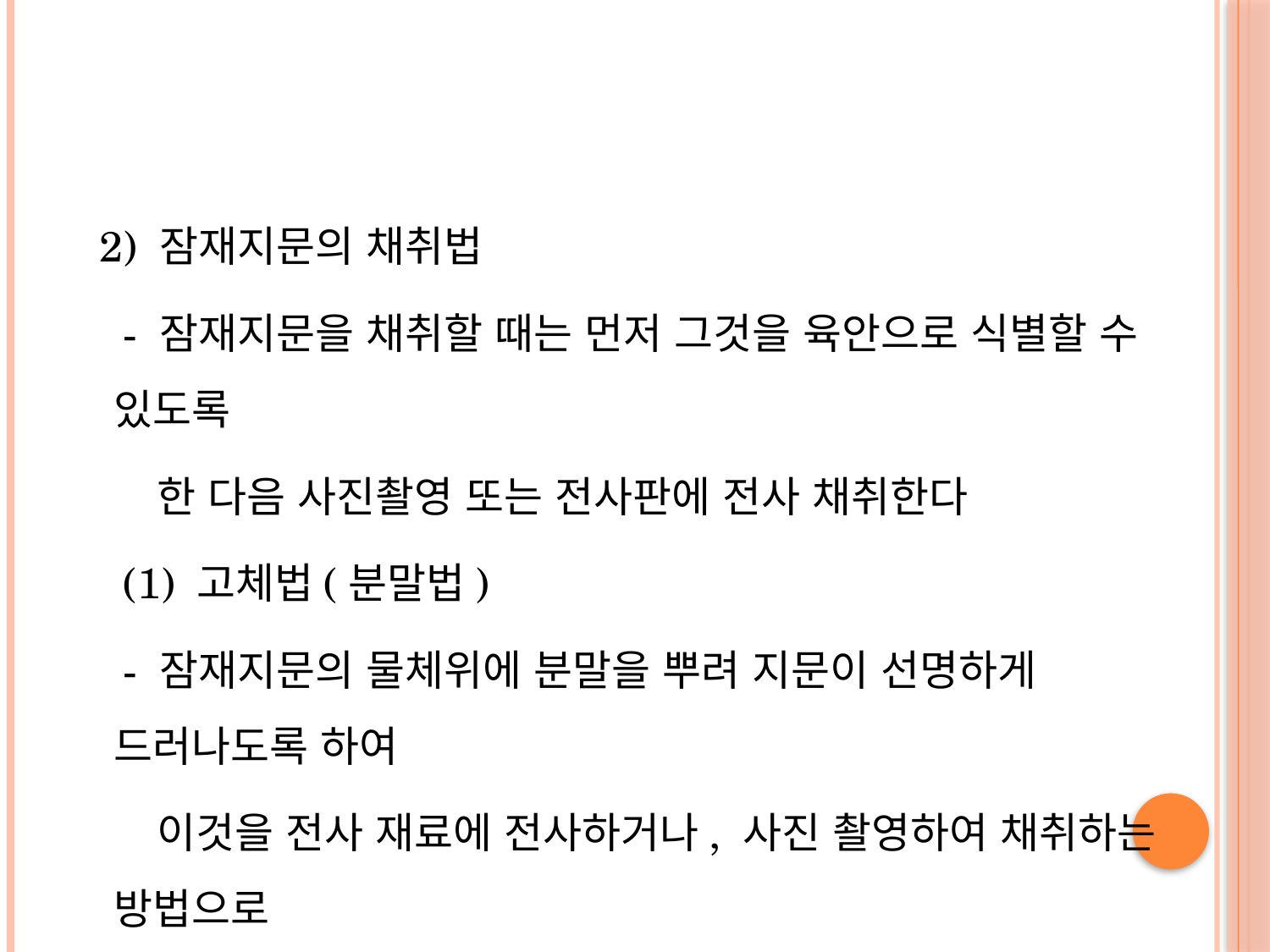

#
  2) 잠재지문의 채취법
    - 잠재지문을 채취할 때는 먼저 그것을 육안으로 식별할 수 있도록
      한 다음 사진촬영 또는 전사판에 전사 채취한다
    (1) 고체법(분말법)
    - 잠재지문의 물체위에 분말을 뿌려 지문이 선명하게 드러나도록 하여
      이것을 전사 재료에 전사하거나, 사진 촬영하여 채취하는 방법으로
      흔히 분말법이라고 한다